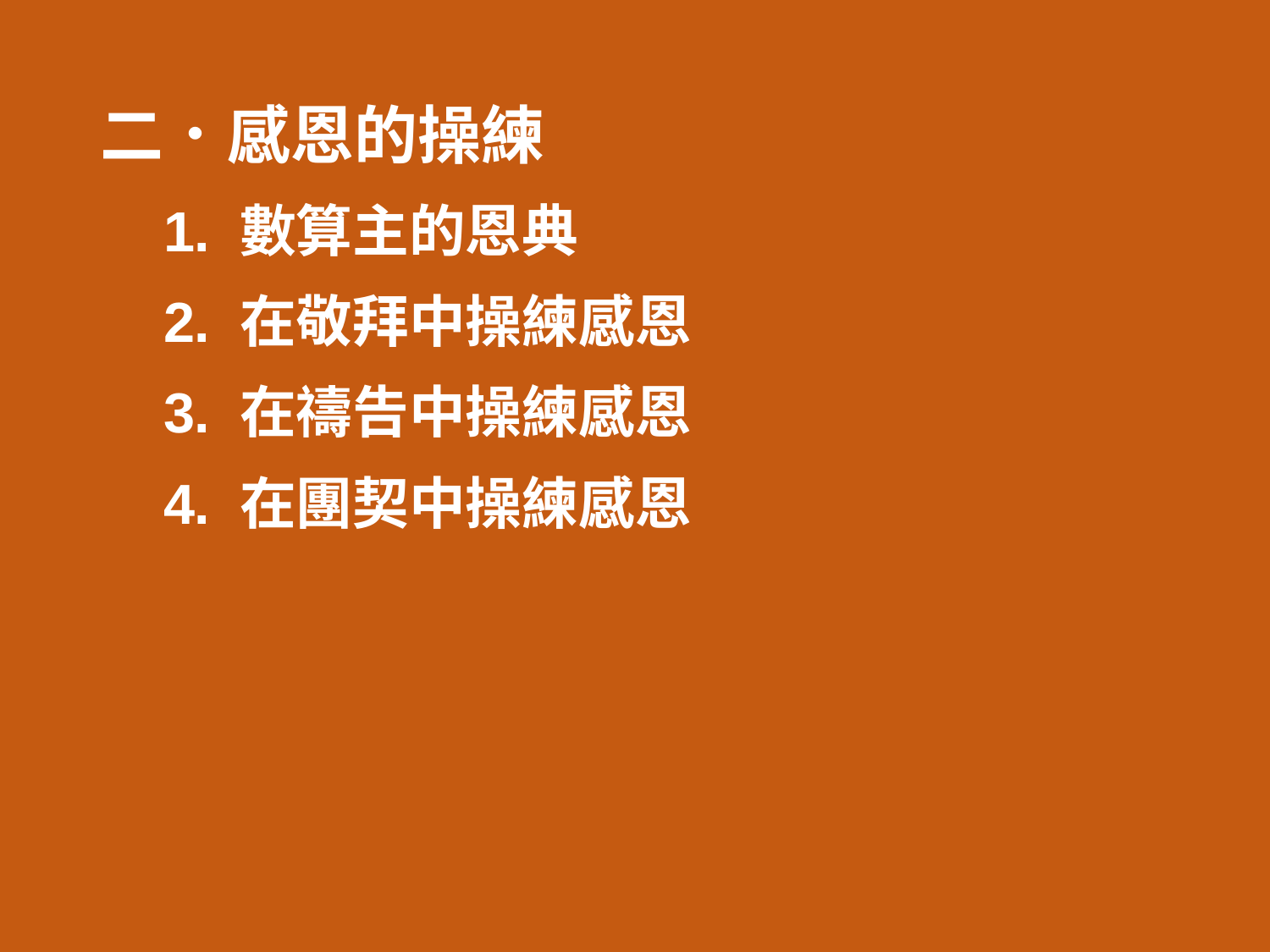

二．感恩的操練
1. 數算主的恩典
2. 在敬拜中操練感恩
3. 在禱告中操練感恩
4. 在團契中操練感恩